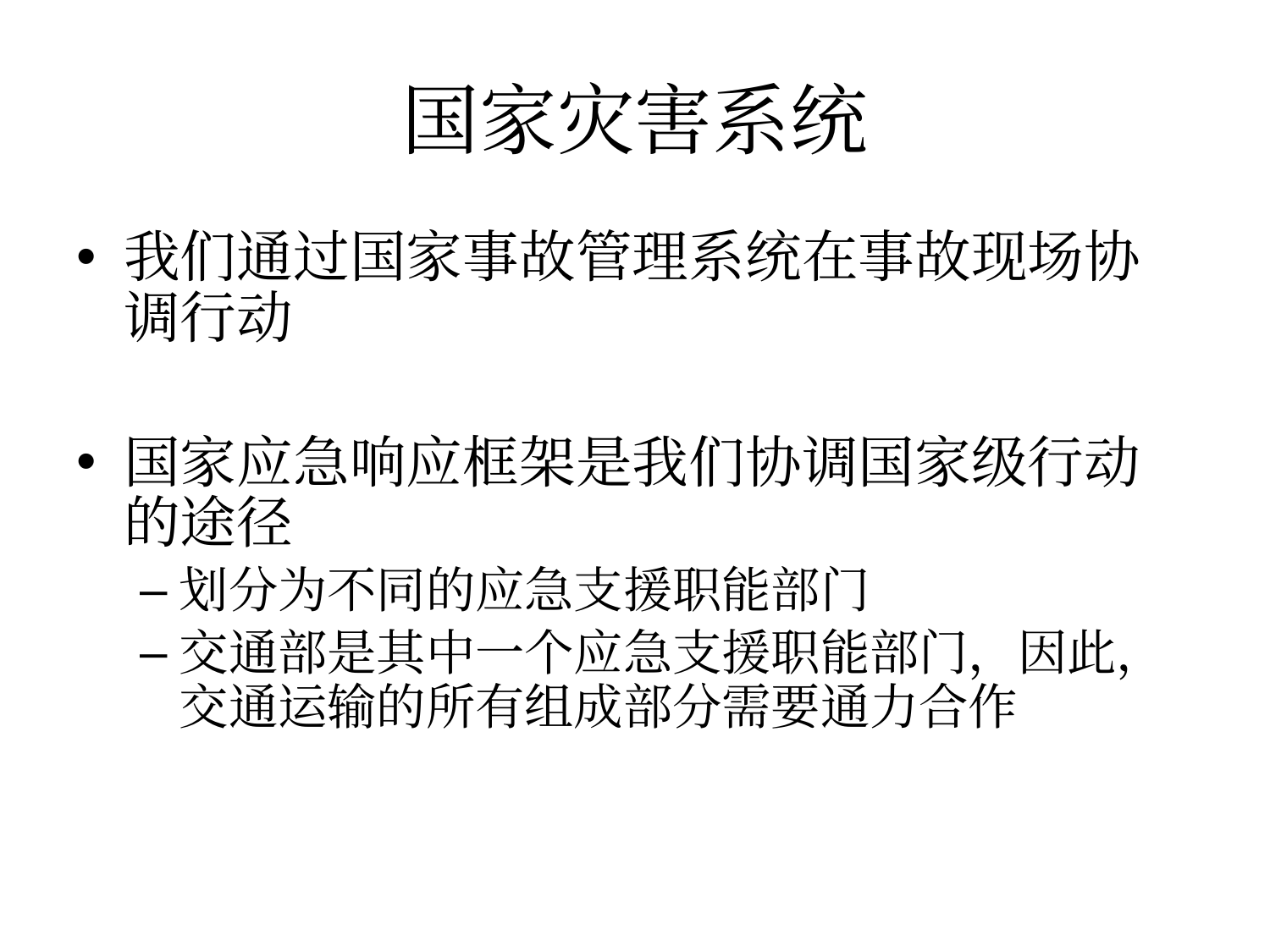

# 国家灾害系统
我们通过国家事故管理系统在事故现场协调行动

国家应急响应框架是我们协调国家级行动的途径
划分为不同的应急支援职能部门
交通部是其中一个应急支援职能部门，因此，交通运输的所有组成部分需要通力合作